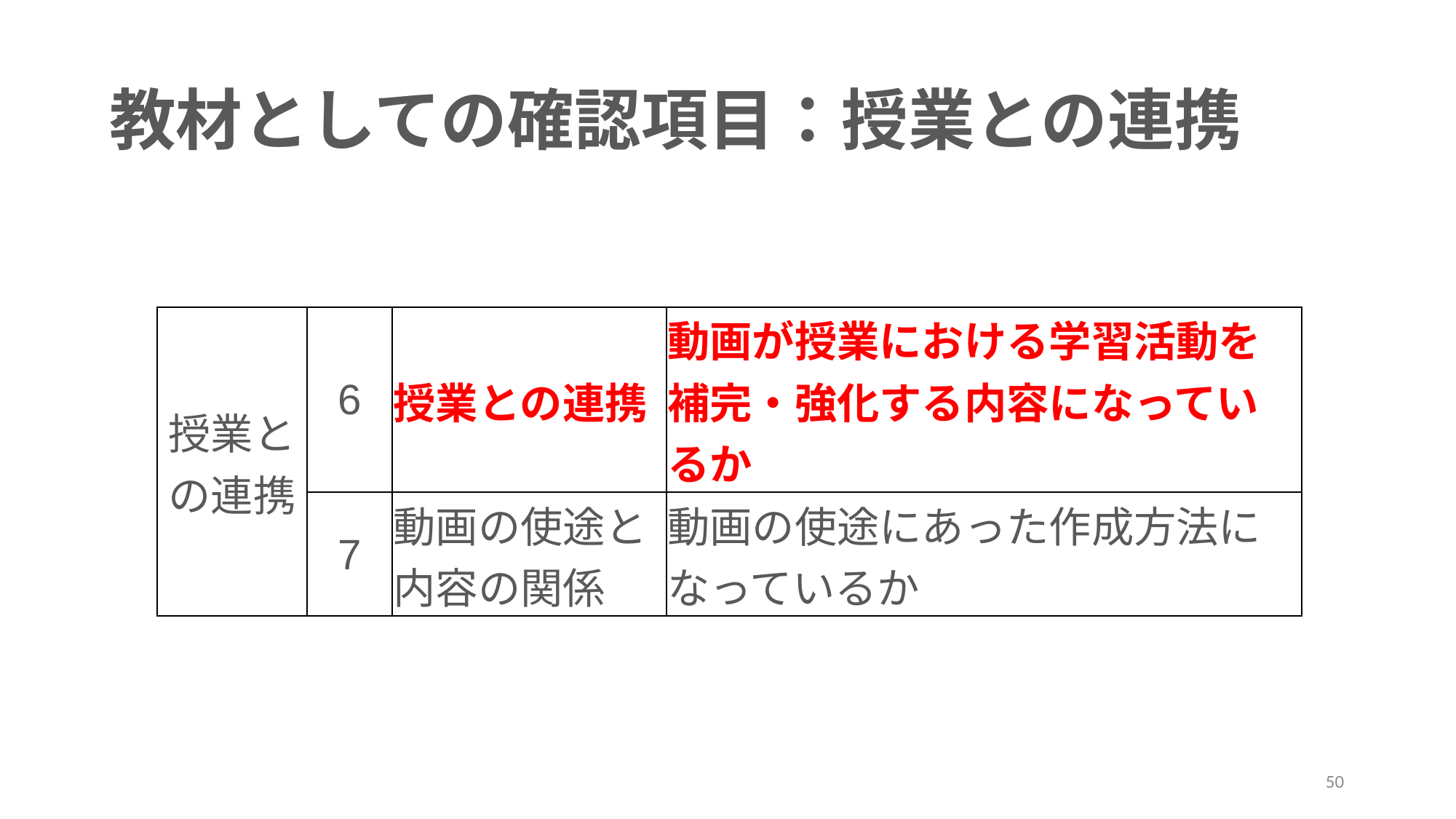

# 教材としての確認項目：授業との連携
| 授業との連携 | 6 | 授業との連携 | 動画が授業における学習活動を補完・強化する内容になっているか |
| --- | --- | --- | --- |
|  | 7 | 動画の使途と内容の関係 | 動画の使途にあった作成方法になっているか |
50